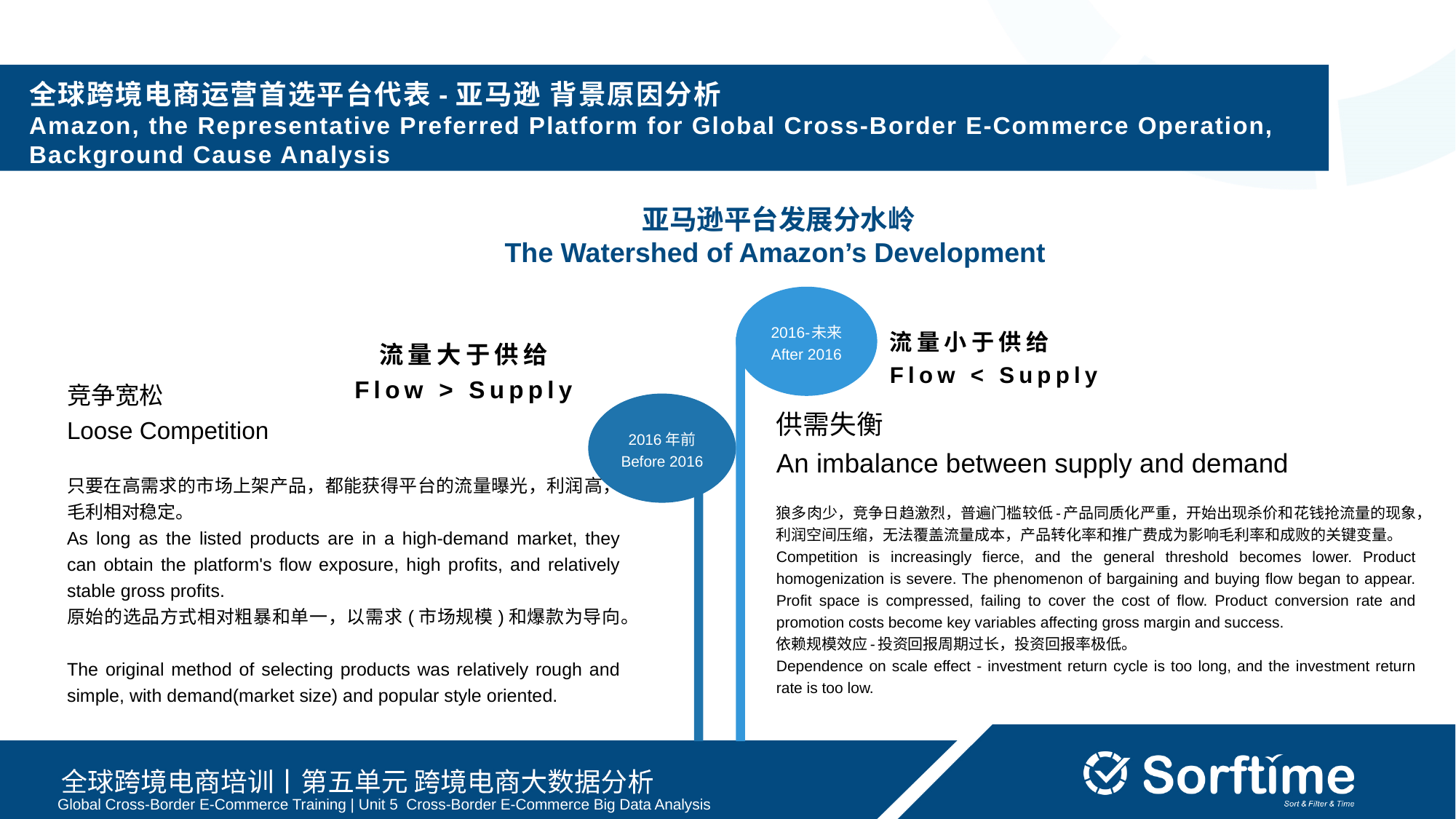

全球跨境电商运营首选平台代表-亚马逊 背景原因分析
Amazon, the Representative Preferred Platform for Global Cross-Border E-Commerce Operation,
Background Cause Analysis
亚马逊平台发展分水岭
The Watershed of Amazon’s Development
2016-未来
After 2016
流量小于供给
Flow < Supply
流量大于供给
Flow > Supply

竞争宽松
Loose Competition

只要在⾼需求的市场上架产品，都能获得平台的流量曝光，利润高，毛利相对稳定。
As long as the listed products are in a high-demand market, they can obtain the platform's flow exposure, high profits, and relatively stable gross profits.
原始的选品方式相对粗暴和单⼀，以需求(市场规模)和爆款为导向。
The original method of selecting products was relatively rough and simple, with demand(market size) and popular style oriented.
2016年前
Before 2016
供需失衡
An imbalance between supply and demand

狼多肉少，竞争日趋激烈，普遍门槛较低-产品同质化严重，开始出现杀价和花钱抢流量的现象，利润空间压缩，无法覆盖流量成本，产品转化率和推⼴费成为影响毛利率和成败的关键变量。
Competition is increasingly fierce, and the general threshold becomes lower. Product homogenization is severe. The phenomenon of bargaining and buying flow began to appear. Profit space is compressed, failing to cover the cost of flow. Product conversion rate and promotion costs become key variables affecting gross margin and success.
依赖规模效应-投资回报周期过⻓，投资回报率极低。
Dependence on scale effect - investment return cycle is too long, and the investment return rate is too low.

Global Cross-Border E-Commerce Training | Unit 5  Cross-Border E-Commerce Big Data Analysis